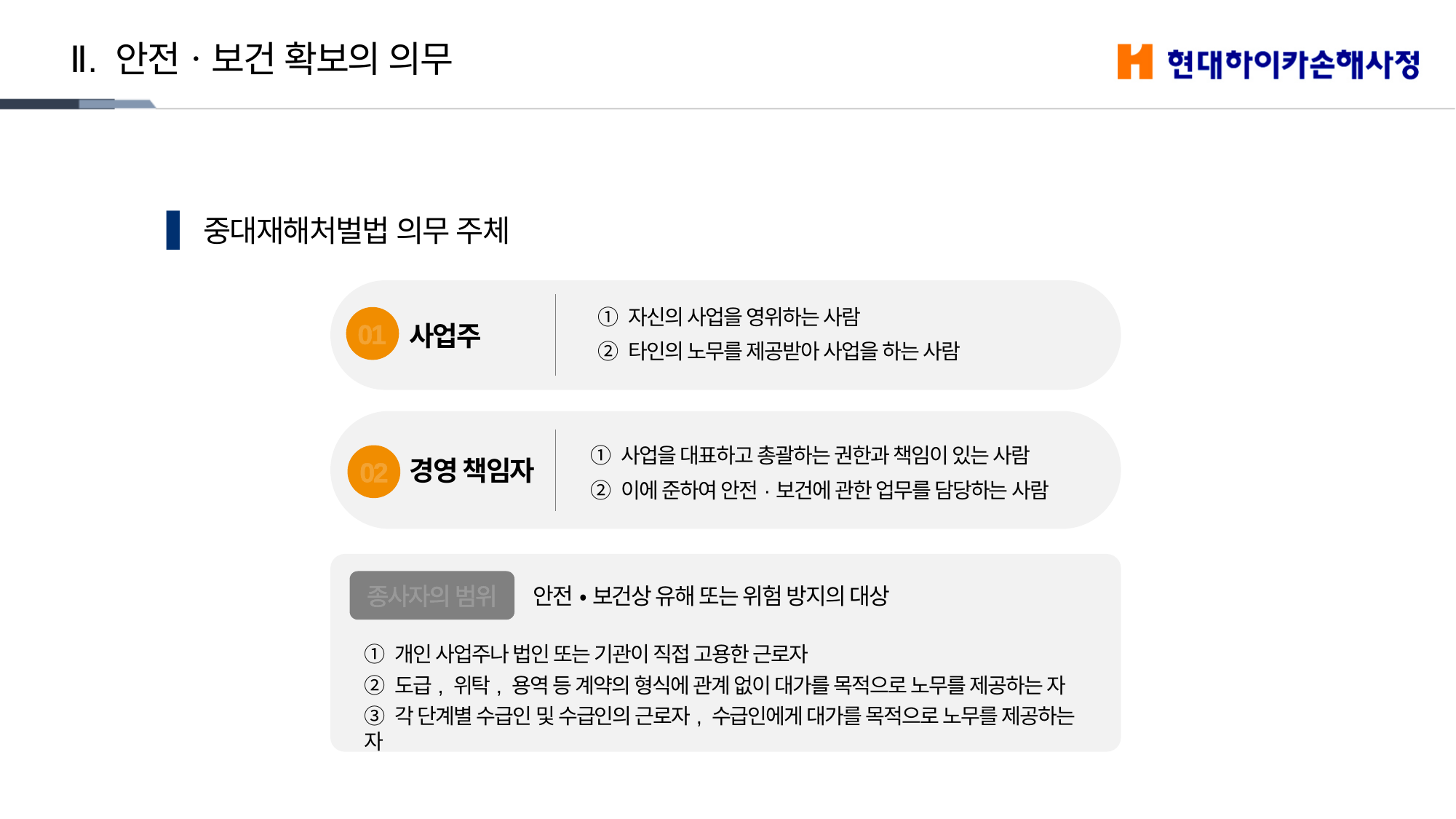

Ⅱ. 안전ㆍ보건 확보의 의무
중대재해처벌법 의무 주체

① 자신의 사업을 영위하는 사람

② 타인의 노무를 제공받아 사업을 하는 사람

01
사업주

경영 책임자
02

① 사업을 대표하고 총괄하는 권한과 책임이 있는 사람

② 이에 준하여 안전·보건에 관한 업무를 담당하는 사람

종사자의 범위
안전 • 보건상 유해 또는 위험 방지의 대상
① 개인 사업주나 법인 또는 기관이 직접 고용한 근로자

② 도급, 위탁, 용역 등 계약의 형식에 관계 없이 대가를 목적으로 노무를 제공하는 자

③ 각 단계별 수급인 및 수급인의 근로자, 수급인에게 대가를 목적으로 노무를 제공하는 자